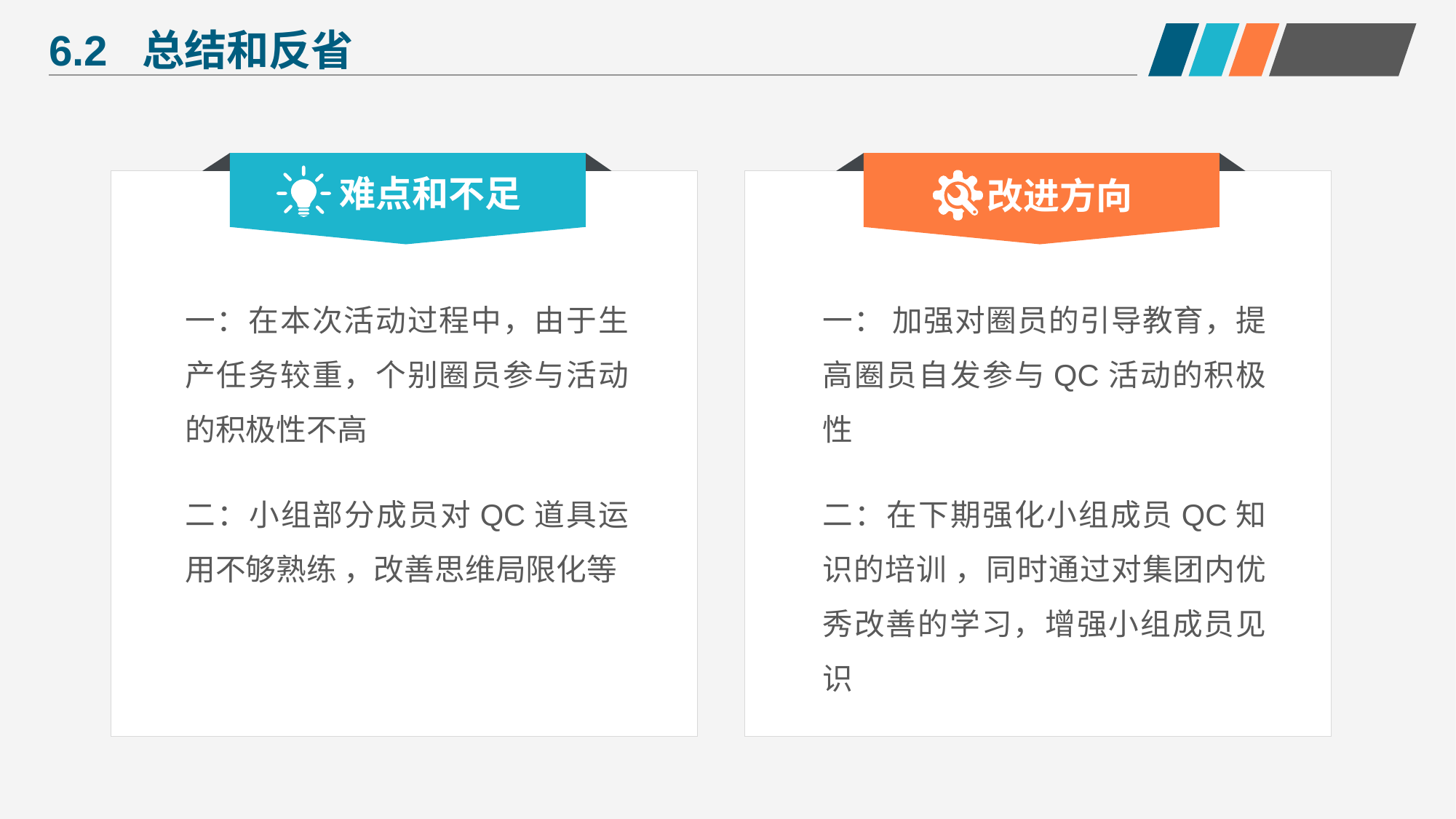

6.2  总结和反省

难点和不足

改进方向

一：在本次活动过程中，由于生产任务较重，个别圈员参与活动的积极性不高
一： 加强对圈员的引导教育，提高圈员自发参与QC活动的积极性
二：小组部分成员对QC道具运用不够熟练 ，改善思维局限化等
二：在下期强化小组成员QC知识的培训 ，同时通过对集团内优秀改善的学习，增强小组成员见识